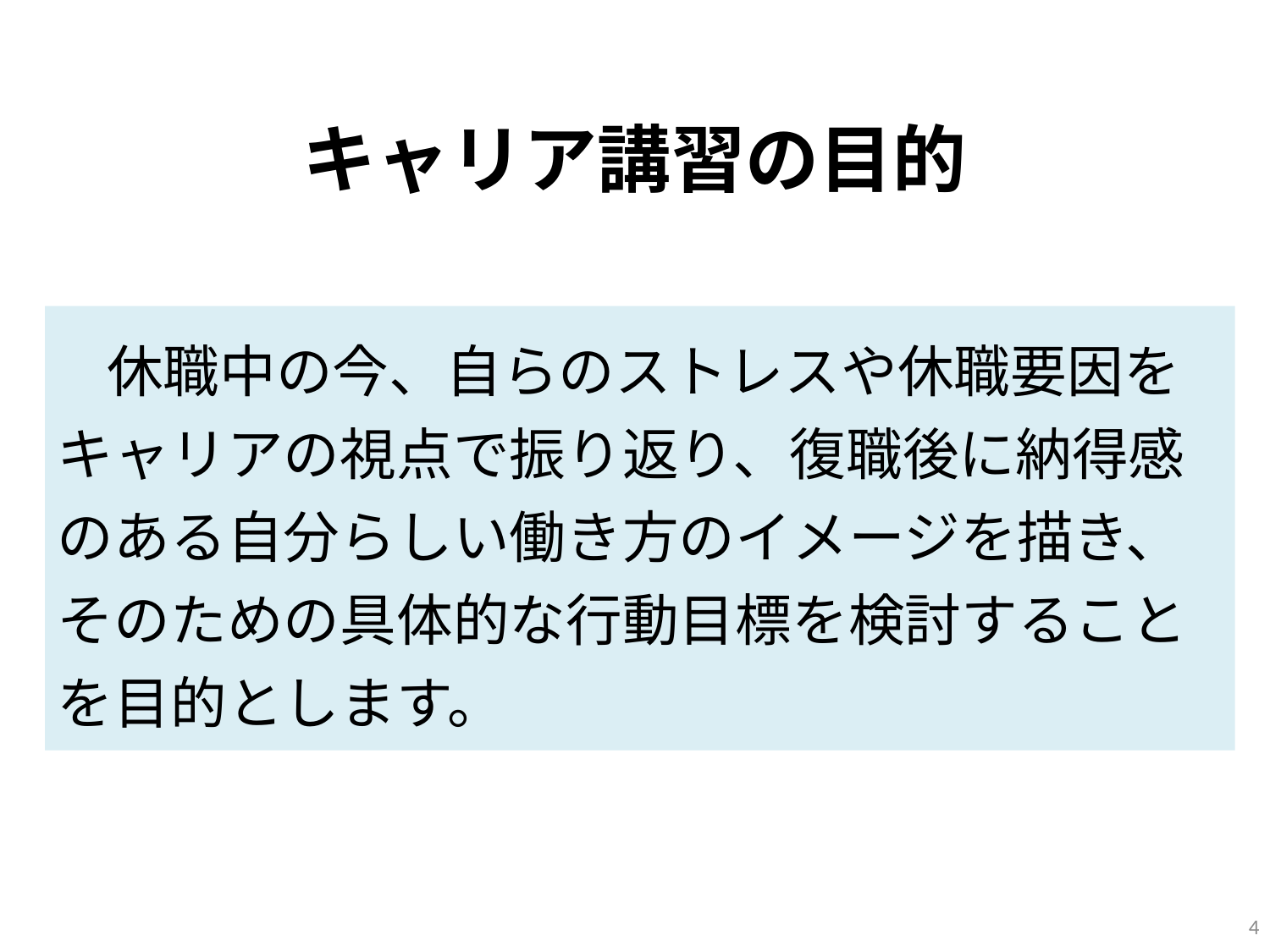

# キャリア講習の目的
　休職中の今、自らのストレスや休職要因をキャリアの視点で振り返り、復職後に納得感のある自分らしい働き方のイメージを描き、そのための具体的な行動目標を検討することを目的とします。
4